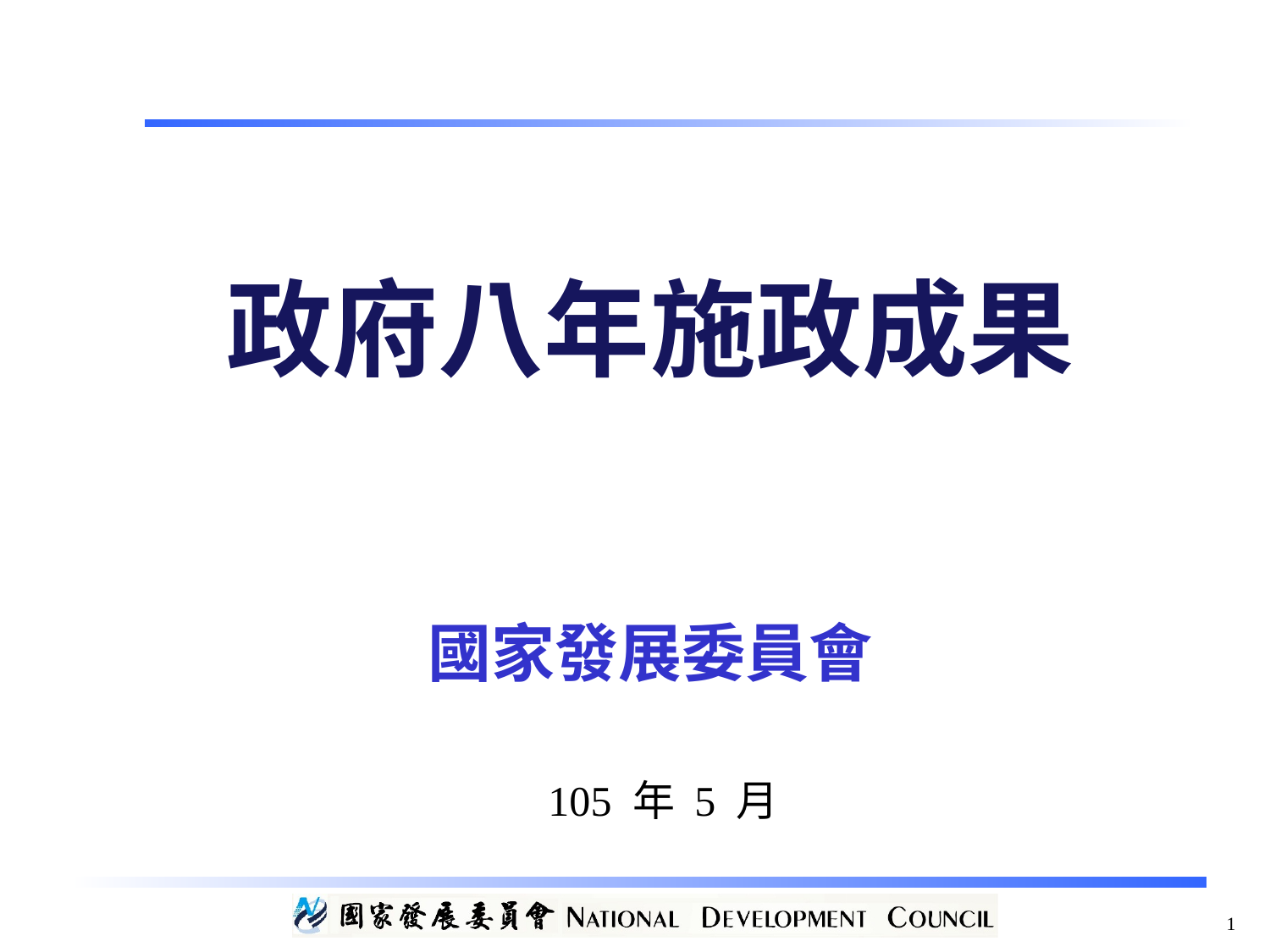

政府八年施政成果
國家發展委員會

105 年 5 月
1